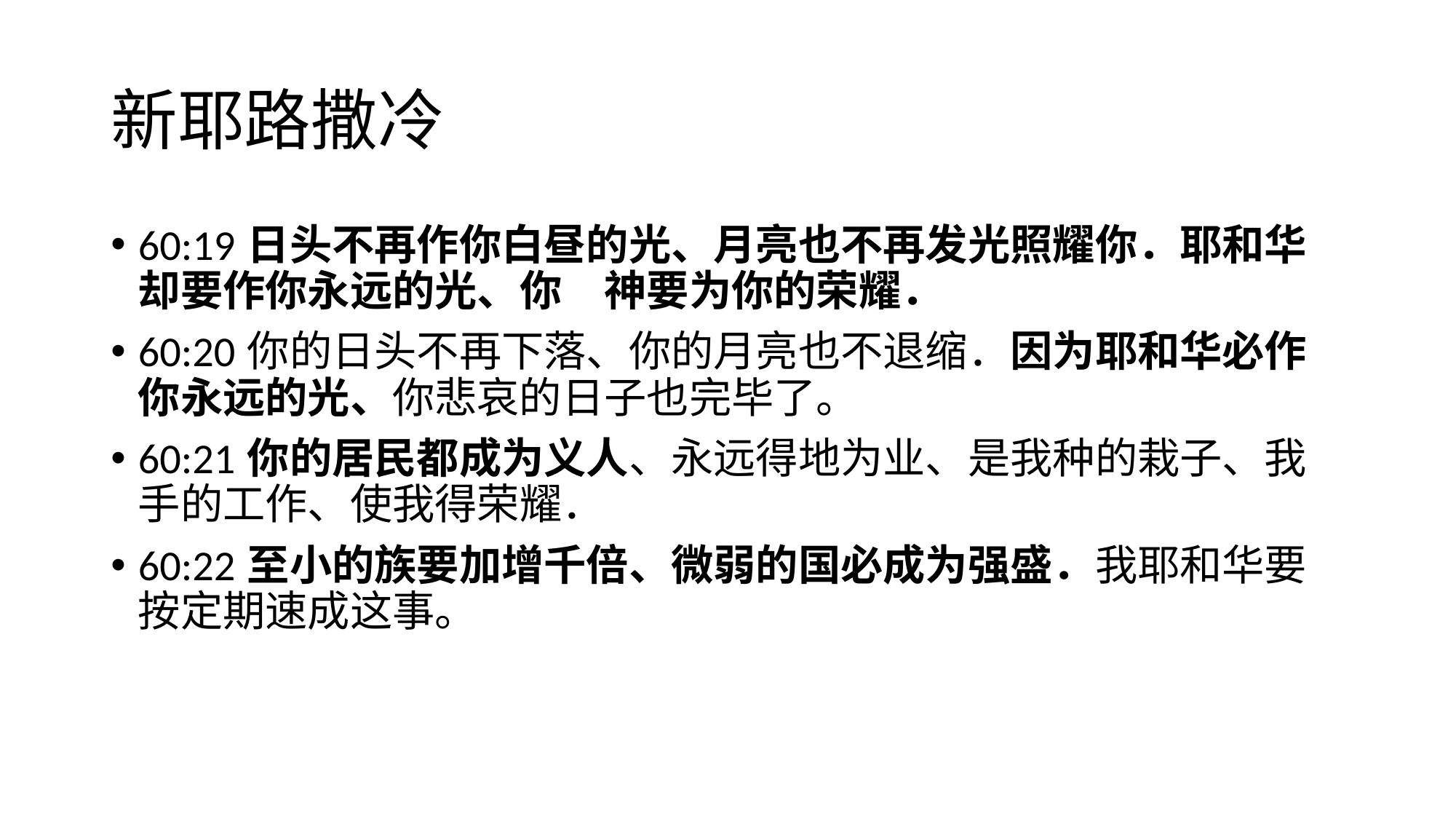

# 新耶路撒冷
60:19	日头不再作你白昼的光、月亮也不再发光照耀你．耶和华却要作你永远的光、你　神要为你的荣耀．
60:20	你的日头不再下落、你的月亮也不退缩．因为耶和华必作你永远的光、你悲哀的日子也完毕了。
60:21	你的居民都成为义人、永远得地为业、是我种的栽子、我手的工作、使我得荣耀．
60:22	至小的族要加增千倍、微弱的国必成为强盛．我耶和华要按定期速成这事。